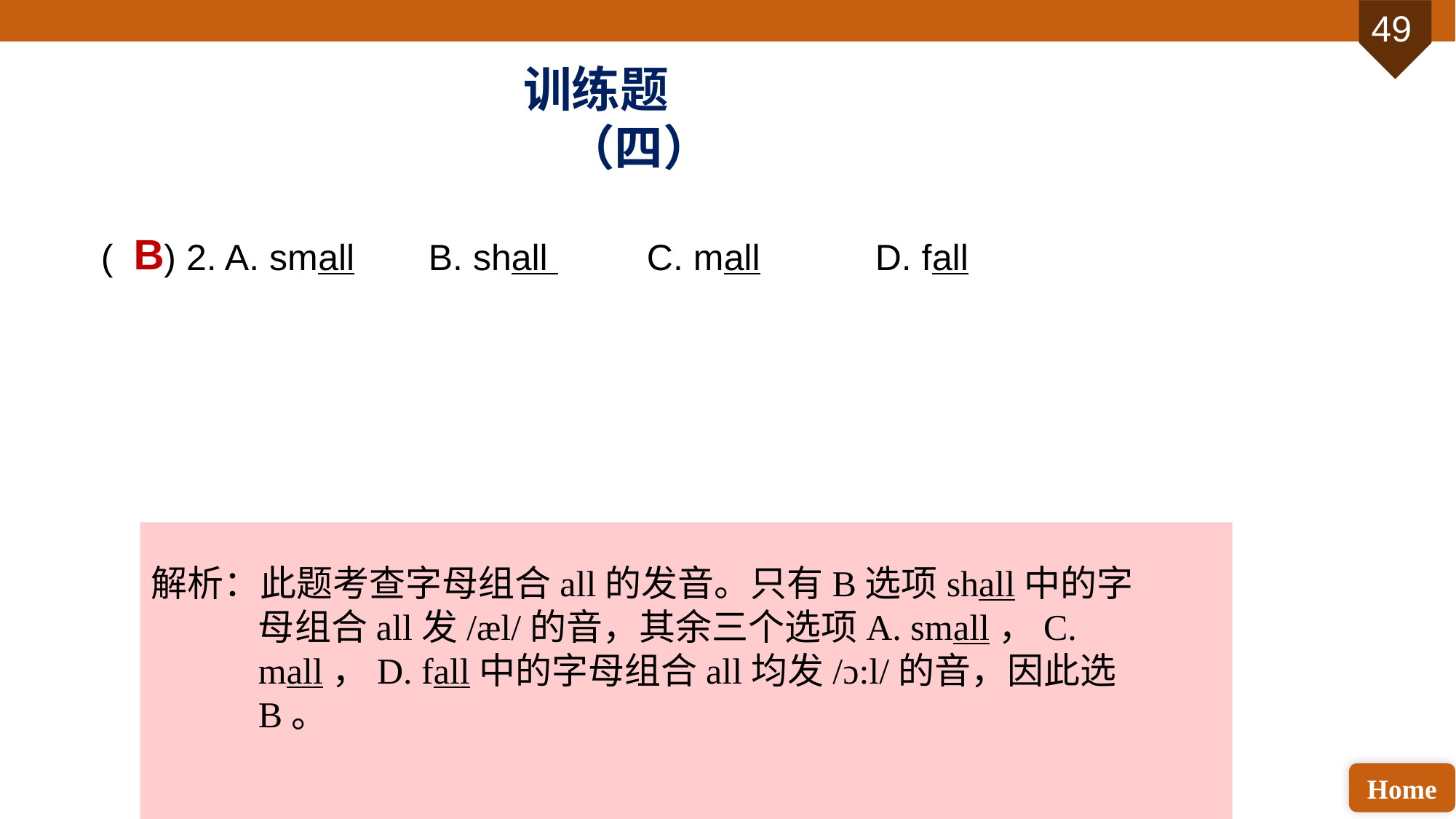

训练题（四）
(     ) 2. A. small 	B. shall 	C. mall	 D. fall
B

解析：此题考查字母组合all的发音。只有B选项shall中的字母组合all发/æl/的音，其余三个选项A. small，C. mall，D. fall中的字母组合all均发/ɔ:l/的音，因此选B。